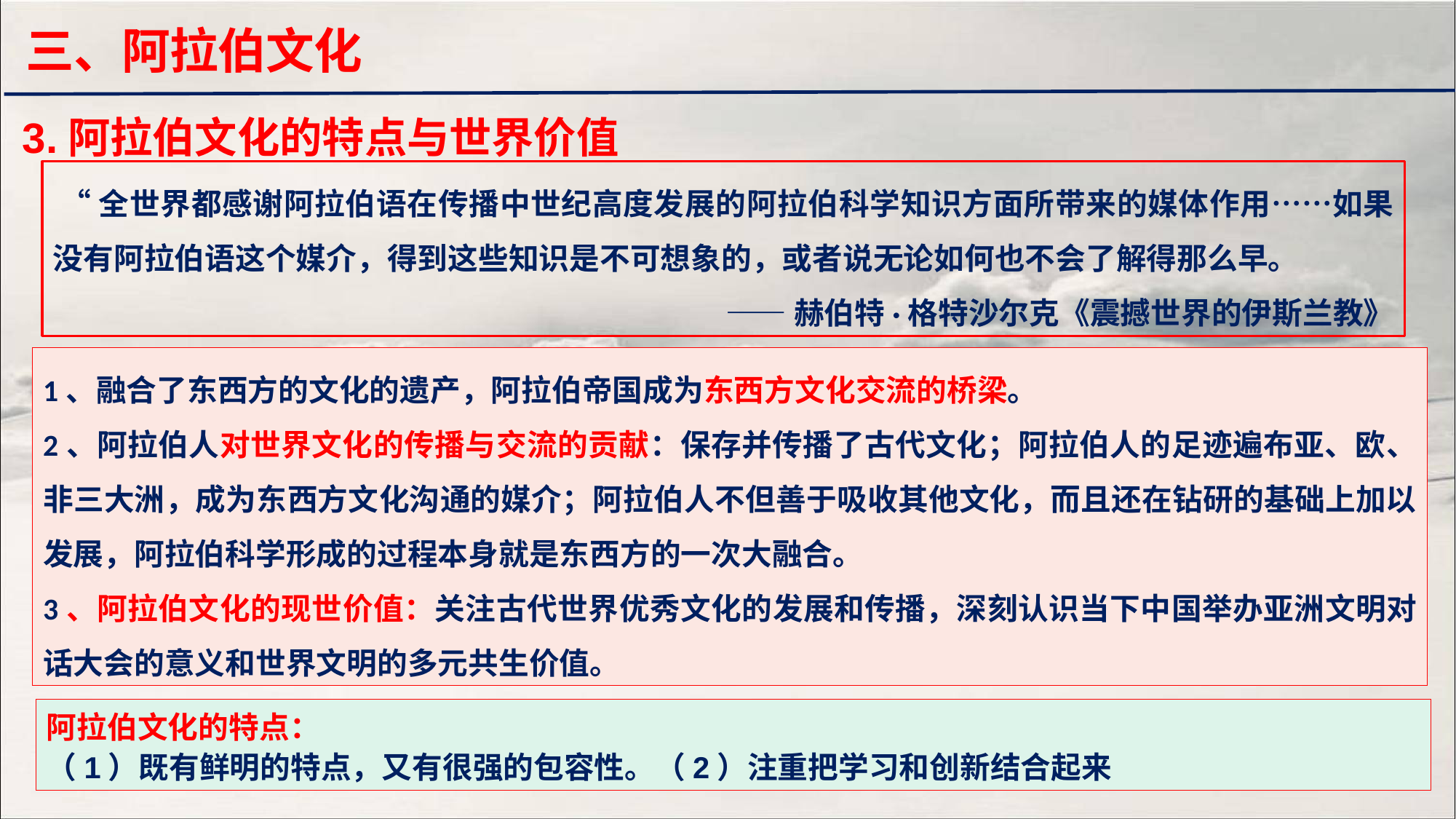

三、阿拉伯文化
3.阿拉伯文化的特点与世界价值
 “全世界都感谢阿拉伯语在传播中世纪高度发展的阿拉伯科学知识方面所带来的媒体作用……如果没有阿拉伯语这个媒介，得到这些知识是不可想象的，或者说无论如何也不会了解得那么早。
——赫伯特·格特沙尔克《震撼世界的伊斯兰教》
1、融合了东西方的文化的遗产，阿拉伯帝国成为东西方文化交流的桥梁。
2、阿拉伯人对世界文化的传播与交流的贡献：保存并传播了古代文化；阿拉伯人的足迹遍布亚、欧、非三大洲，成为东西方文化沟通的媒介；阿拉伯人不但善于吸收其他文化，而且还在钻研的基础上加以发展，阿拉伯科学形成的过程本身就是东西方的一次大融合。
3、阿拉伯文化的现世价值：关注古代世界优秀文化的发展和传播，深刻认识当下中国举办亚洲文明对话大会的意义和世界文明的多元共生价值。
阿拉伯文化的特点：
（1）既有鲜明的特点，又有很强的包容性。（2）注重把学习和创新结合起来